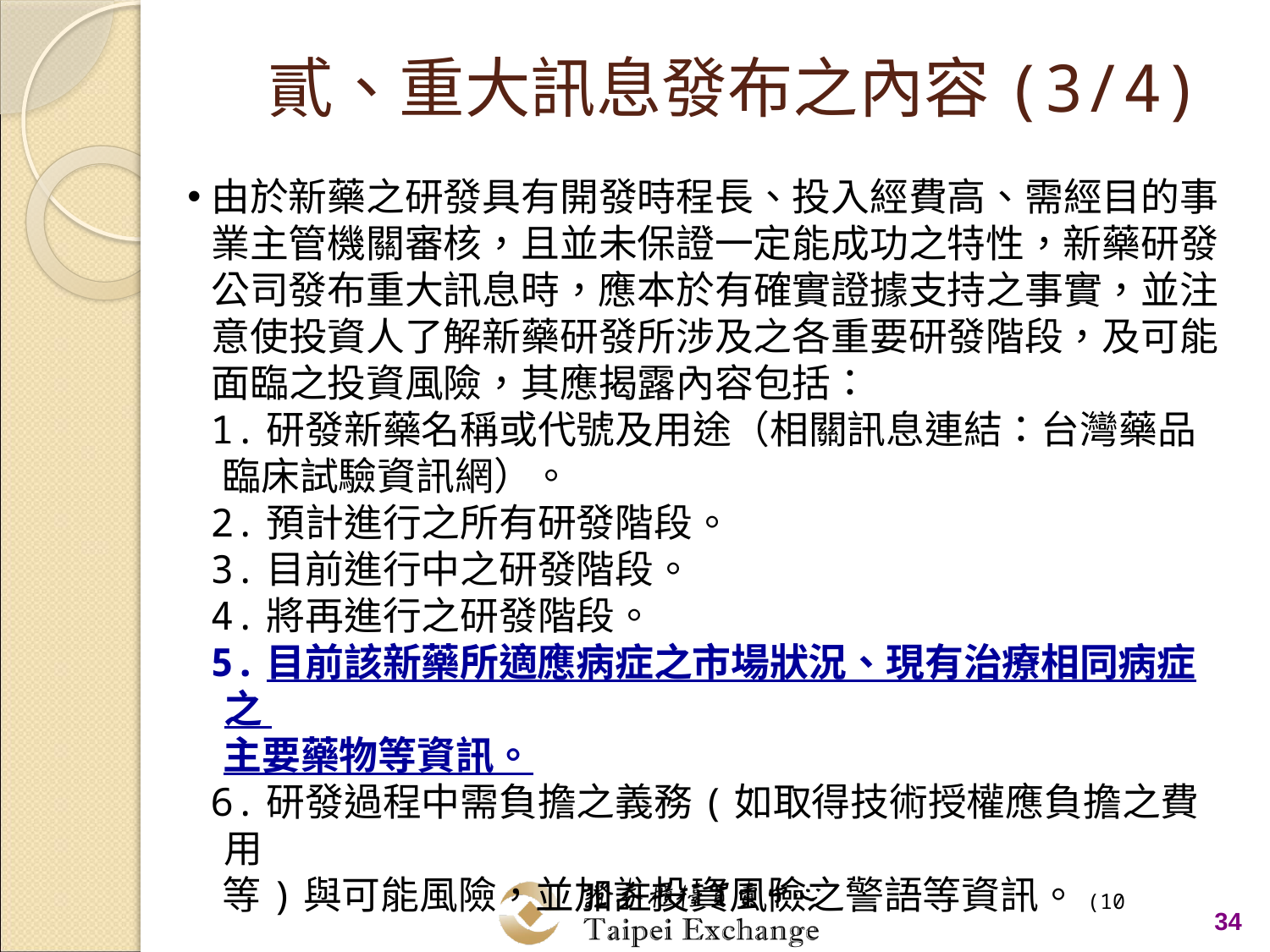

# 貳、重大訊息發布之內容(3/4)
由於新藥之研發具有開發時程長、投入經費高、需經目的事業主管機關審核，且並未保證一定能成功之特性，新藥研發公司發布重大訊息時，應本於有確實證據支持之事實，並注意使投資人了解新藥研發所涉及之各重要研發階段，及可能面臨之投資風險，其應揭露內容包括：
 1.研發新藥名稱或代號及用途（相關訊息連結：台灣藥品
   臨床試驗資訊網）。
 2.預計進行之所有研發階段。
 3.目前進行中之研發階段。
 4.將再進行之研發階段。
 5.目前該新藥所適應病症之市場狀況、現有治療相同病症之
   主要藥物等資訊。
 6.研發過程中需負擔之義務(如取得技術授權應負擔之費用
   等)與可能風險，並加註投資風險之警語等資訊。(10

34